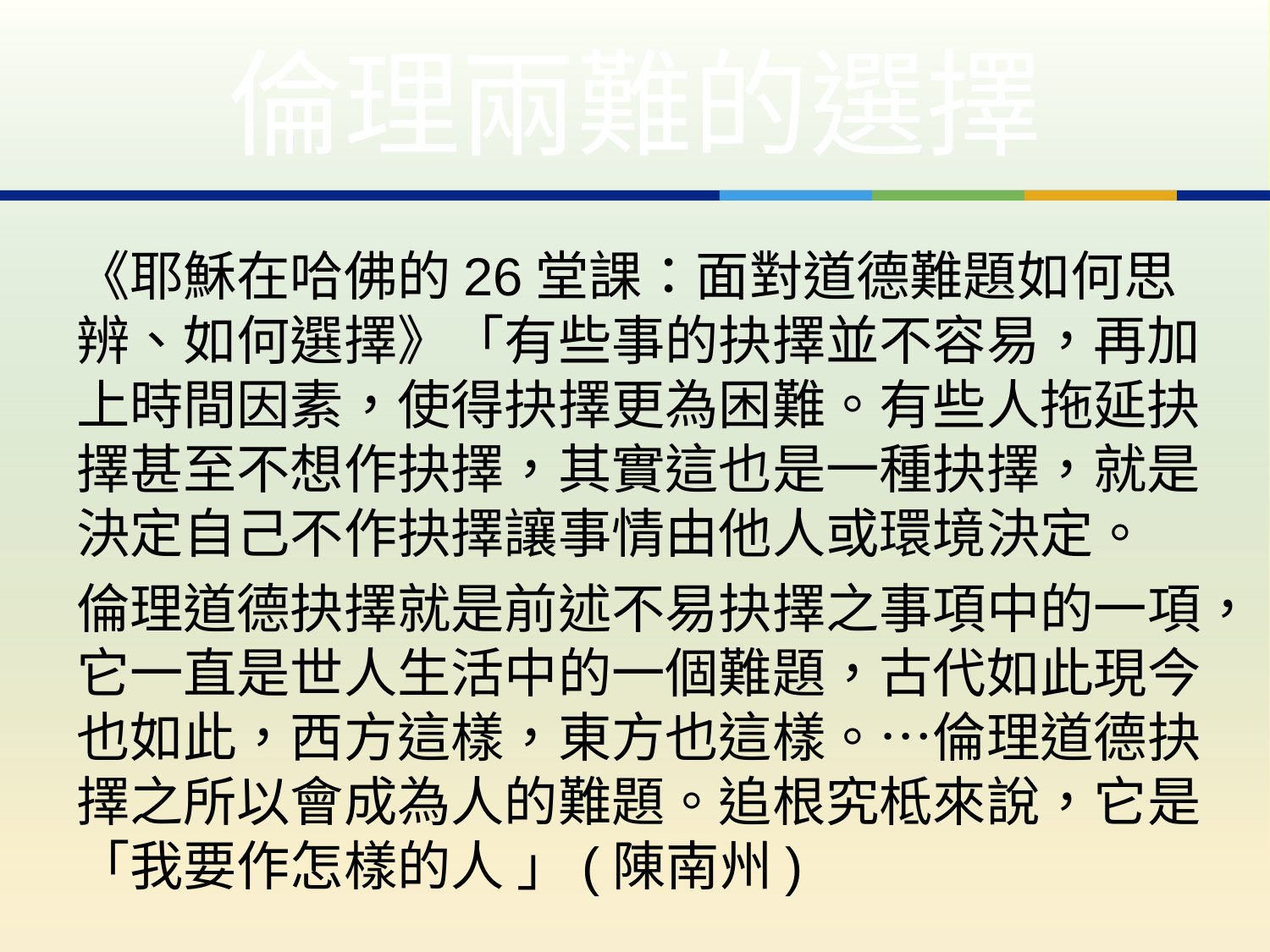

# 倫理兩難的選擇
《耶穌在哈佛的26堂課：面對道德難題如何思辨、如何選擇》「有些事的抉擇並不容易，再加上時間因素，使得抉擇更為困難。有些人拖延抉擇甚至不想作抉擇，其實這也是一種抉擇，就是決定自己不作抉擇讓事情由他人或環境決定。
倫理道德抉擇就是前述不易抉擇之事項中的一項，它一直是世人生活中的一個難題，古代如此現今也如此，西方這樣，東方也這樣。…倫理道德抉擇之所以會成為人的難題。追根究柢來說，它是「我要作怎樣的人 」(陳南州)